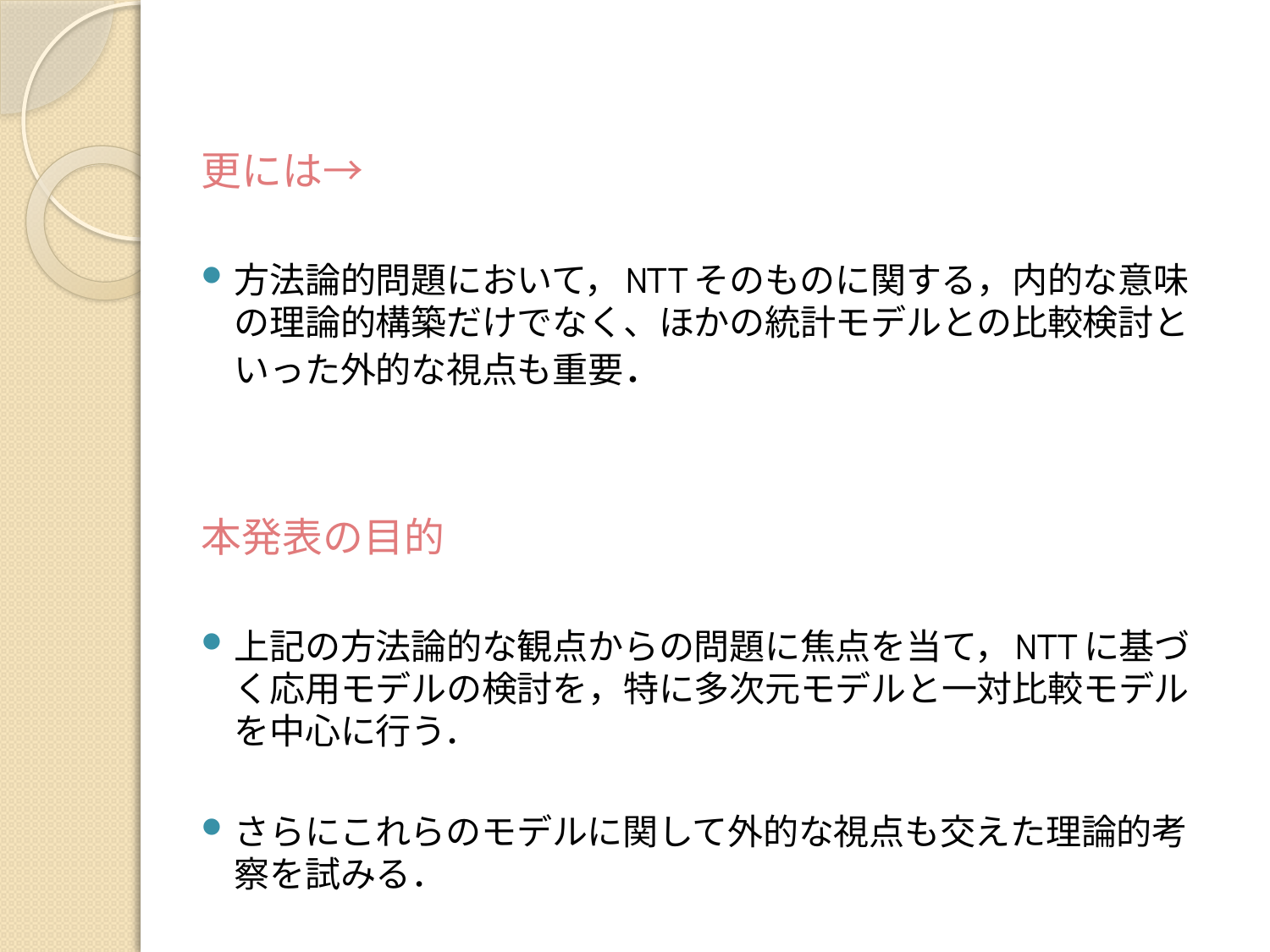

#
更には→

方法論的問題において，NTTそのものに関する，内的な意味の理論的構築だけでなく、ほかの統計モデルとの比較検討といった外的な視点も重要．

本発表の目的

上記の方法論的な観点からの問題に焦点を当て，NTTに基づく応用モデルの検討を，特に多次元モデルと一対比較モデルを中心に行う．

さらにこれらのモデルに関して外的な視点も交えた理論的考察を試みる．